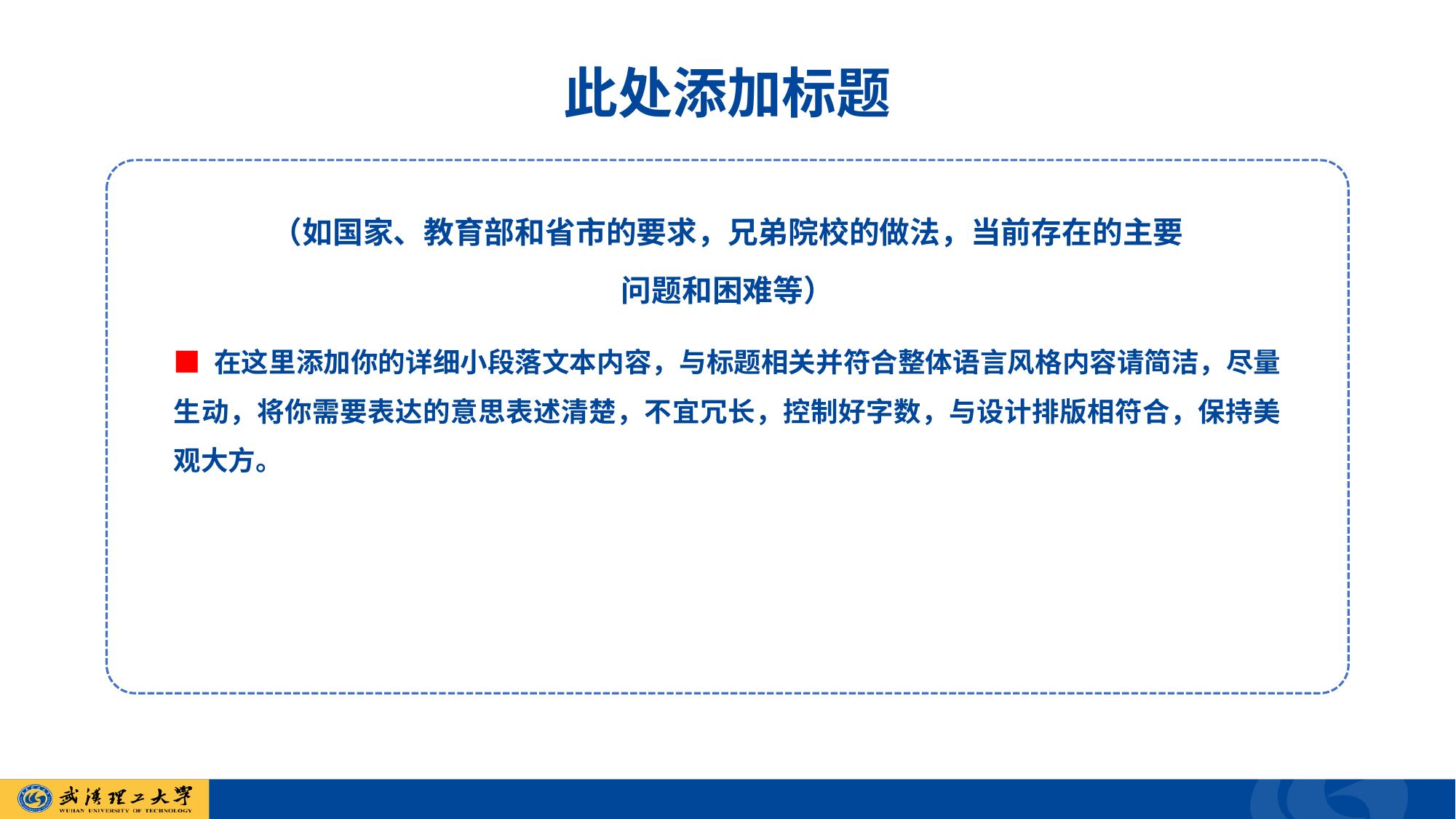

此处添加标题

（如国家、教育部和省市的要求，兄弟院校的做法，当前存在的主要问题和困难等）
■ 在这里添加你的详细小段落文本内容，与标题相关并符合整体语言风格内容请简洁，尽量生动，将你需要表达的意思表述清楚，不宜冗长，控制好字数，与设计排版相符合，保持美观大方。